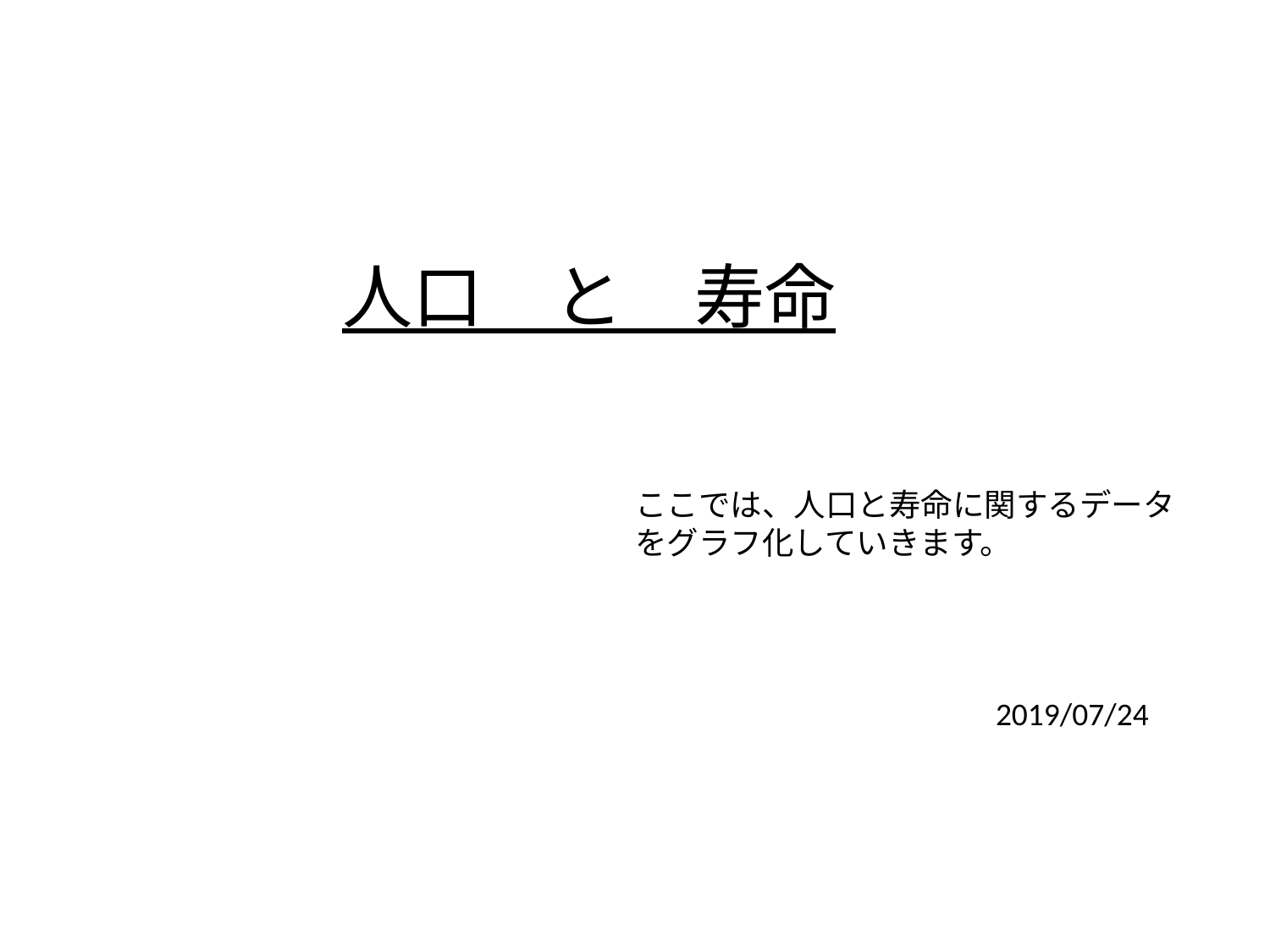

人口　と　寿命
ここでは、人口と寿命に関するデータをグラフ化していきます。
2019/07/24